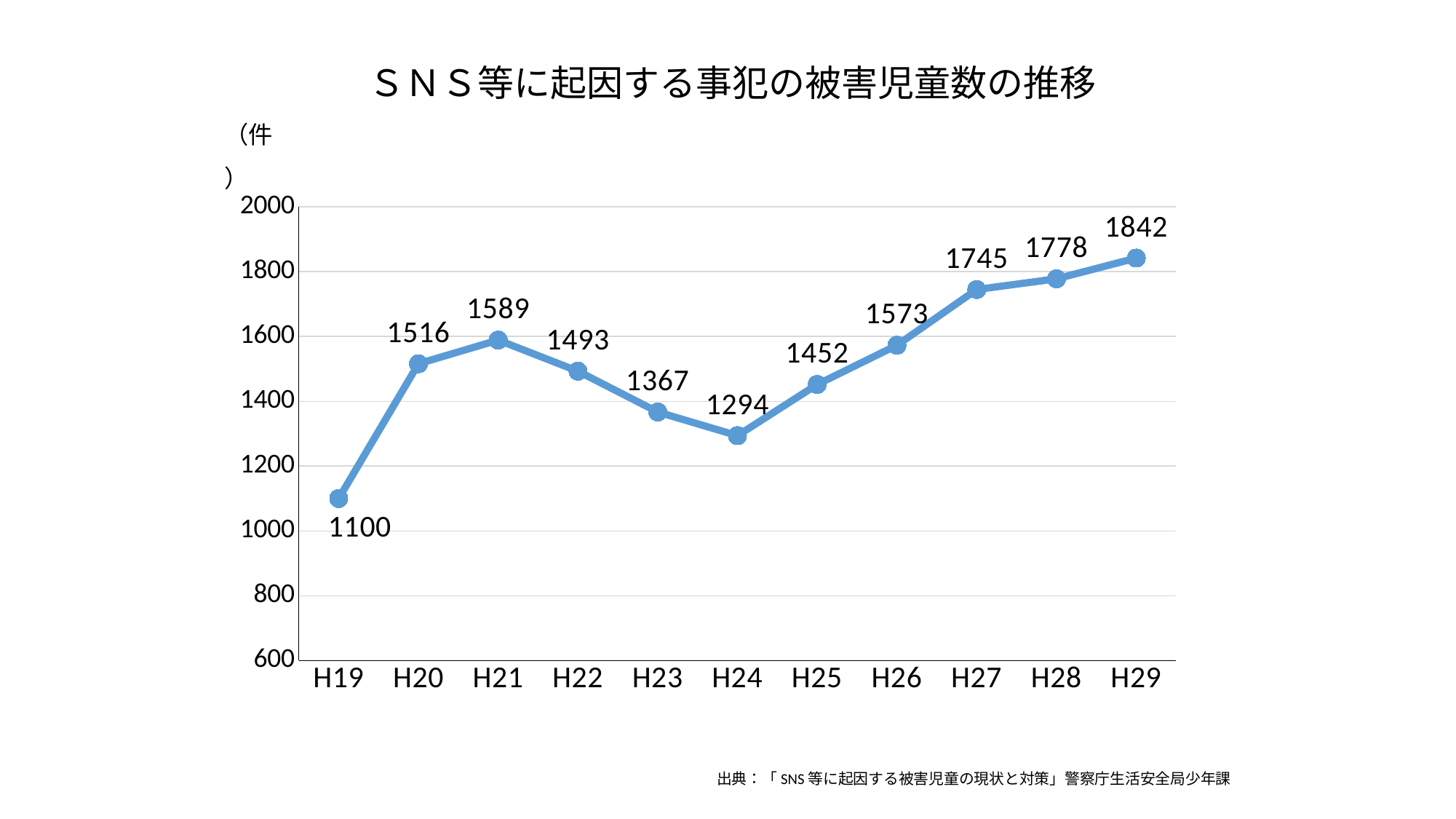

ＳＮＳ等に起因する事犯の被害児童数の推移
（件）

### Chart

| Category |  |
|---|---|
| H19 | 1100.0 |
| H20 | 1516.0 |
| H21 | 1589.0 |
| H22 | 1493.0 |
| H23 | 1367.0 |
| H24 | 1294.0 |
| H25 | 1452.0 |
| H26 | 1573.0 |
| H27 | 1745.0 |
| H28 | 1778.0 |
| H29 | 1842.0 |
出典：「SNS等に起因する被害児童の現状と対策」警察庁生活安全局少年課